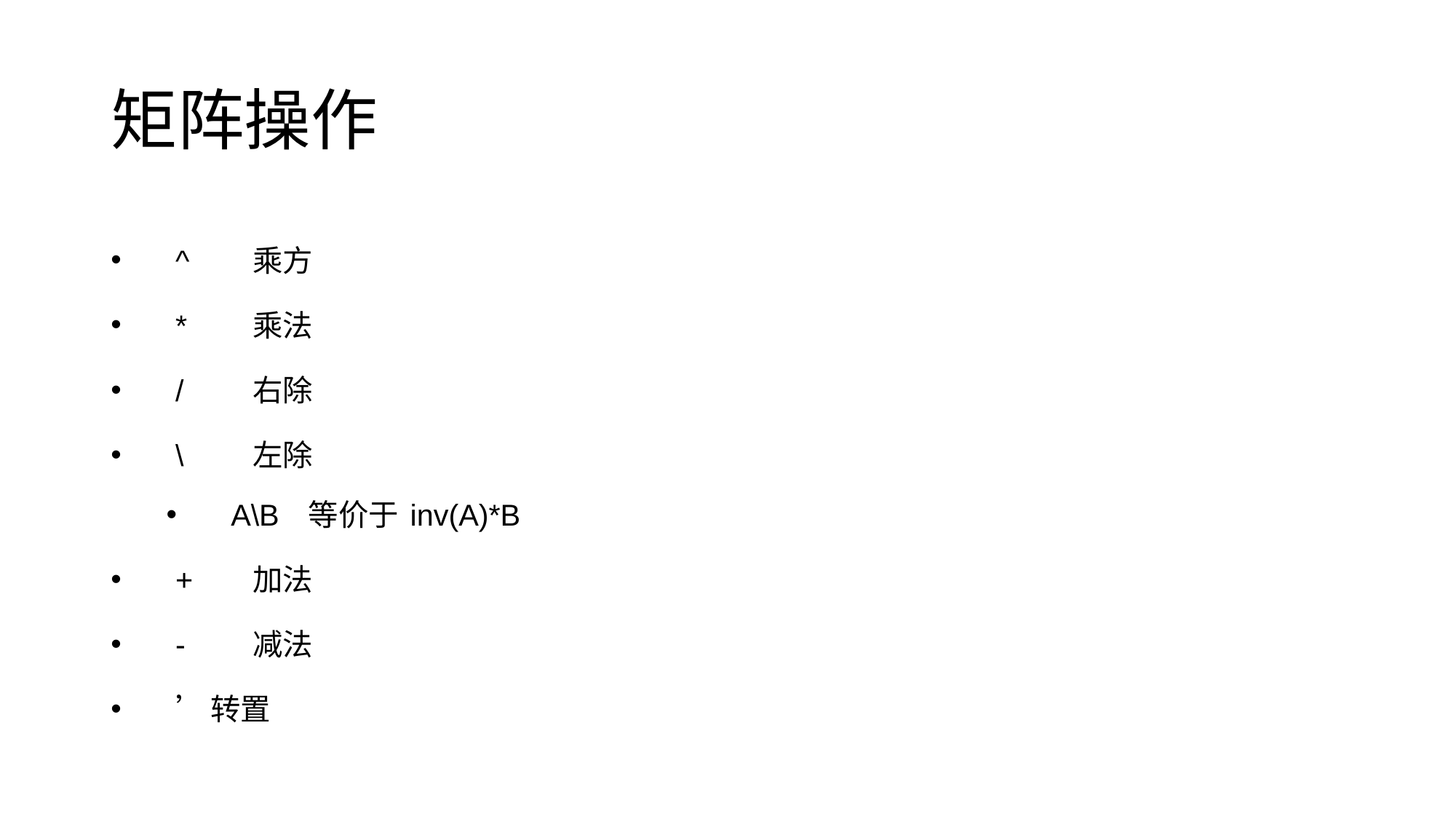

# 矩阵操作
^	乘方
*	乘法
/	右除
\	左除
A\B	等价于 inv(A)*B
+	加法
-	减法
’转置